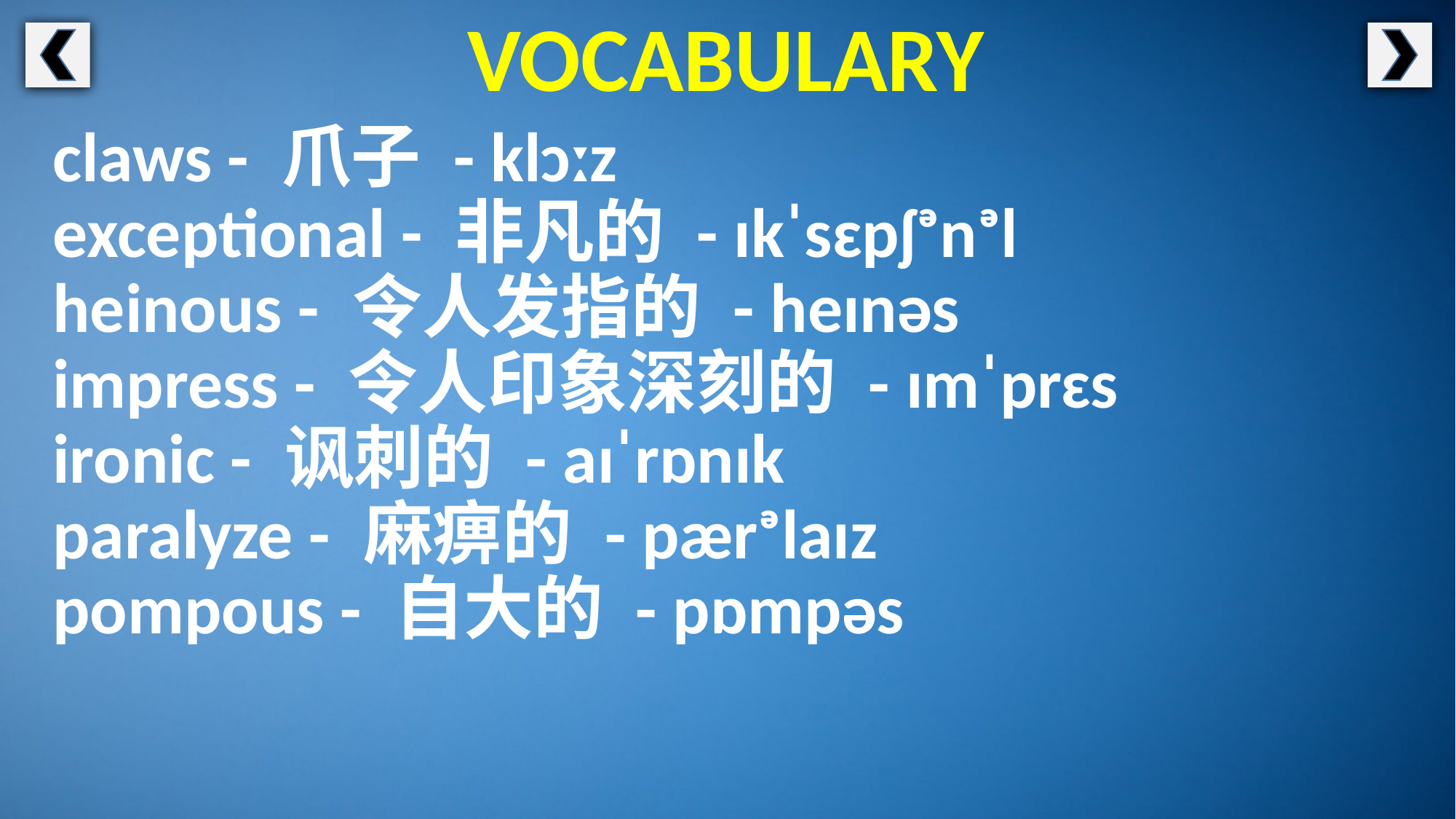

VOCABULARY
claws - 爪子 - klɔːz
exceptional - 非凡的 - ɪkˈsɛpʃᵊnᵊl
heinous - 令人发指的 - heɪnəs
impress - 令人印象深刻的 - ɪmˈprɛs
ironic - 讽刺的 - aɪˈrɒnɪk
paralyze - 麻痹的 - pærᵊlaɪz
pompous - 自大的 - pɒmpəs